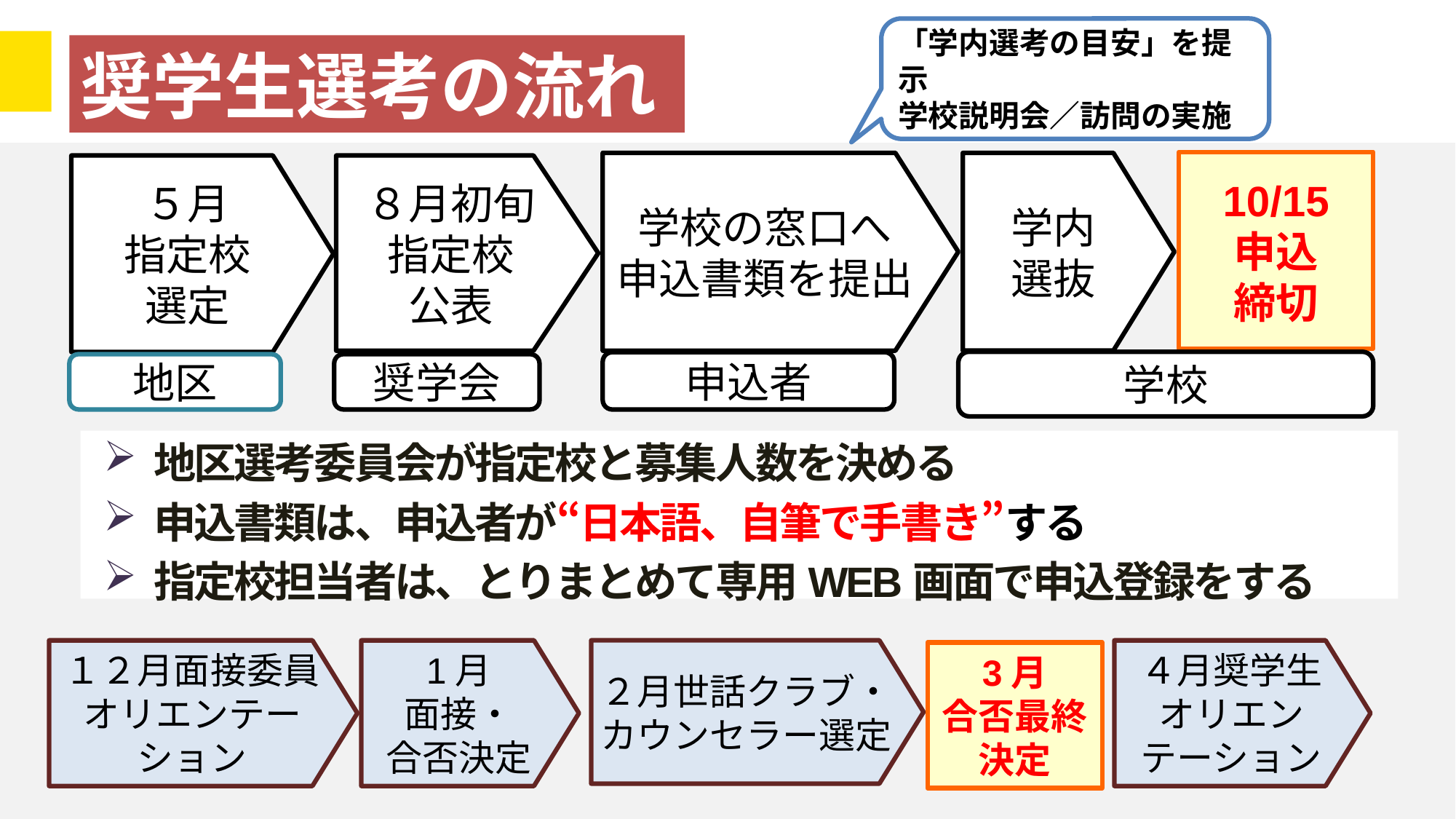

「学内選考の目安」を提示
学校説明会／訪問の実施
# 奨学生選考の流れ
10/15
申込
締切
学校の窓口へ
申込書類を提出
学内
選抜
８月初旬
指定校
公表
５月
指定校
選定
学校
申込者
地区
奨学会
地区選考委員会が指定校と募集人数を決める
申込書類は、申込者が“日本語、自筆で手書き”する
指定校担当者は、とりまとめて専用WEB画面で申込登録をする

１２月面接委員オリエンテーション
1月
面接・
合否決定
２月世話クラブ・
カウンセラー選定
４月奨学生オリエンテーション
3月
合否最終決定